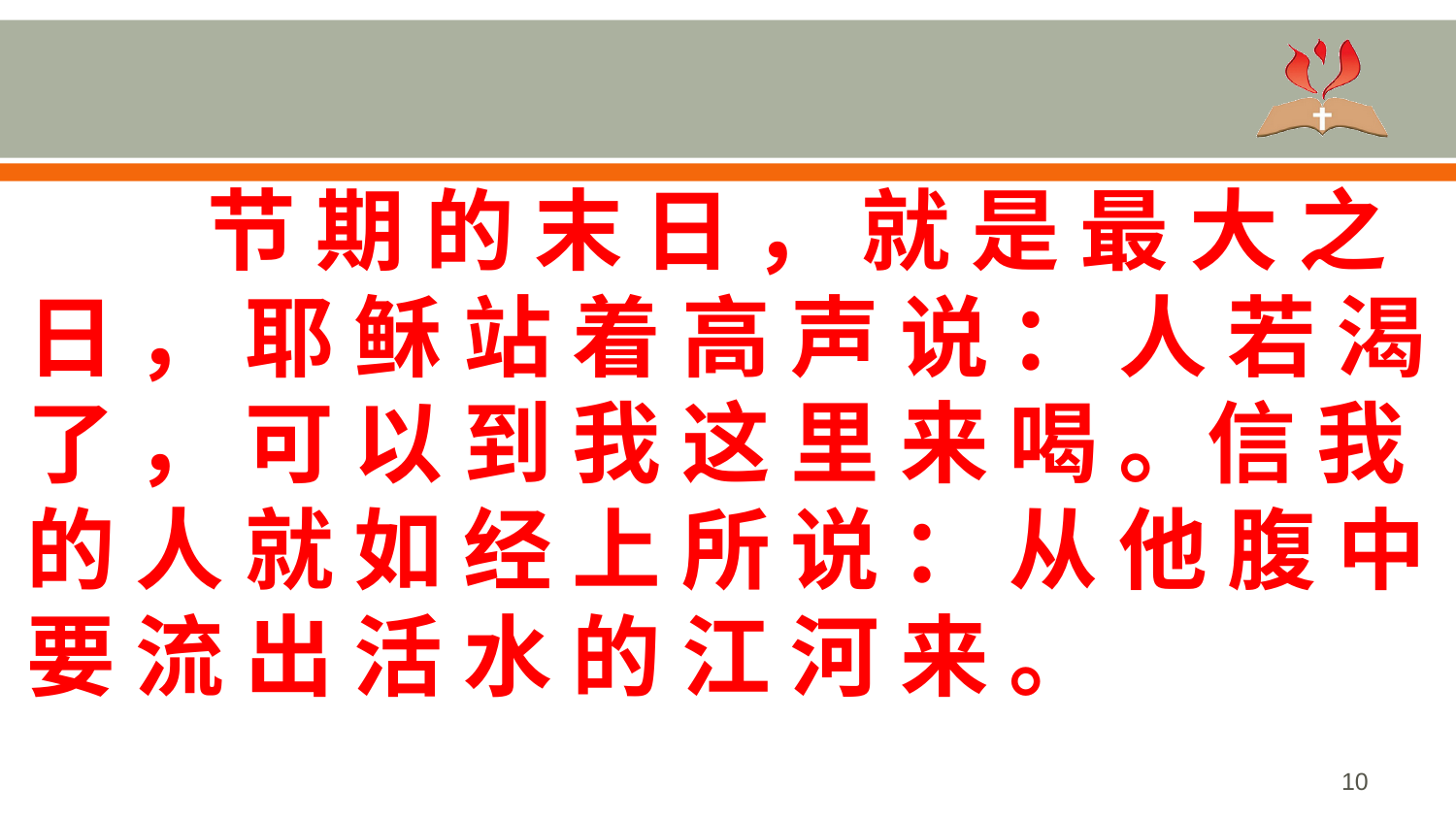

节 期 的 末 日 ， 就 是 最 大 之 日 ， 耶 稣 站 着 高 声 说 ： 人 若 渴 了 ， 可 以 到 我 这 里 来 喝 。信 我 的 人 就 如 经 上 所 说 ： 从 他 腹 中 要 流 出 活 水 的 江 河 来 。
10